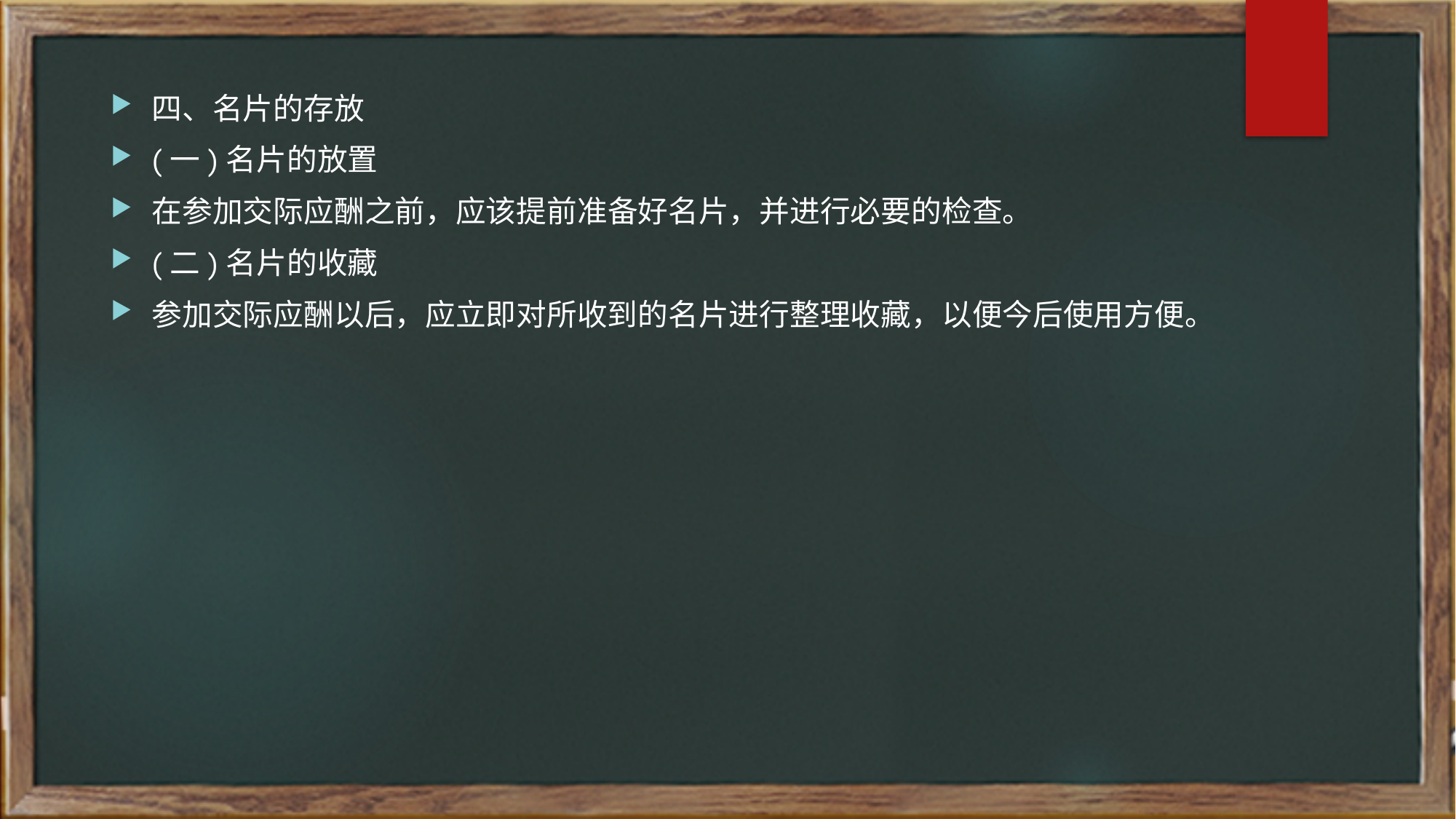

四、名片的存放
(一)名片的放置
在参加交际应酬之前，应该提前准备好名片，并进行必要的检查。
(二)名片的收藏
参加交际应酬以后，应立即对所收到的名片进行整理收藏，以便今后使用方便。